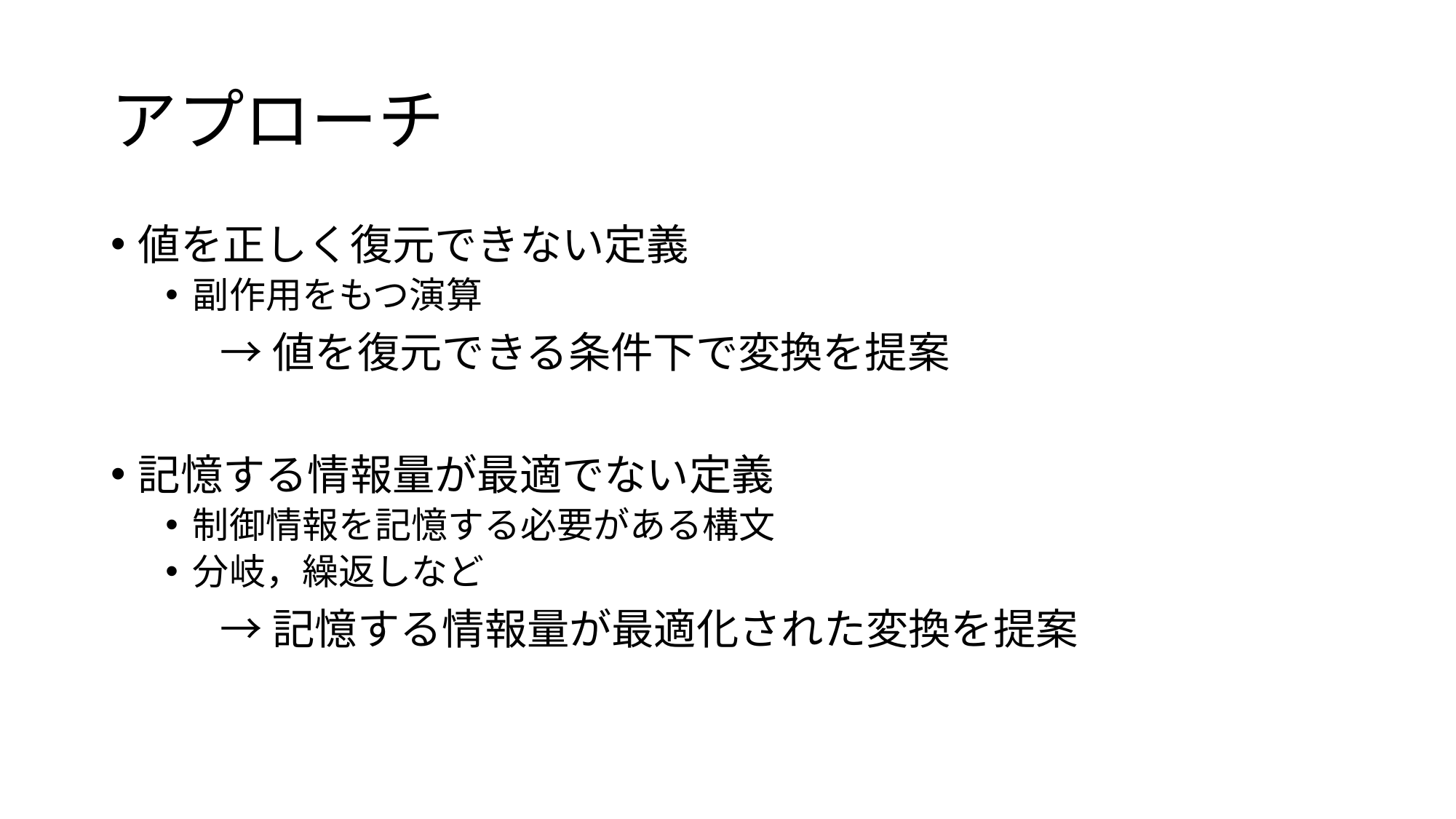

# アプローチ
値を正しく復元できない定義
副作用をもつ演算
	→値を復元できる条件下で変換を提案

記憶する情報量が最適でない定義
制御情報を記憶する必要がある構文
分岐，繰返しなど
	→記憶する情報量が最適化された変換を提案